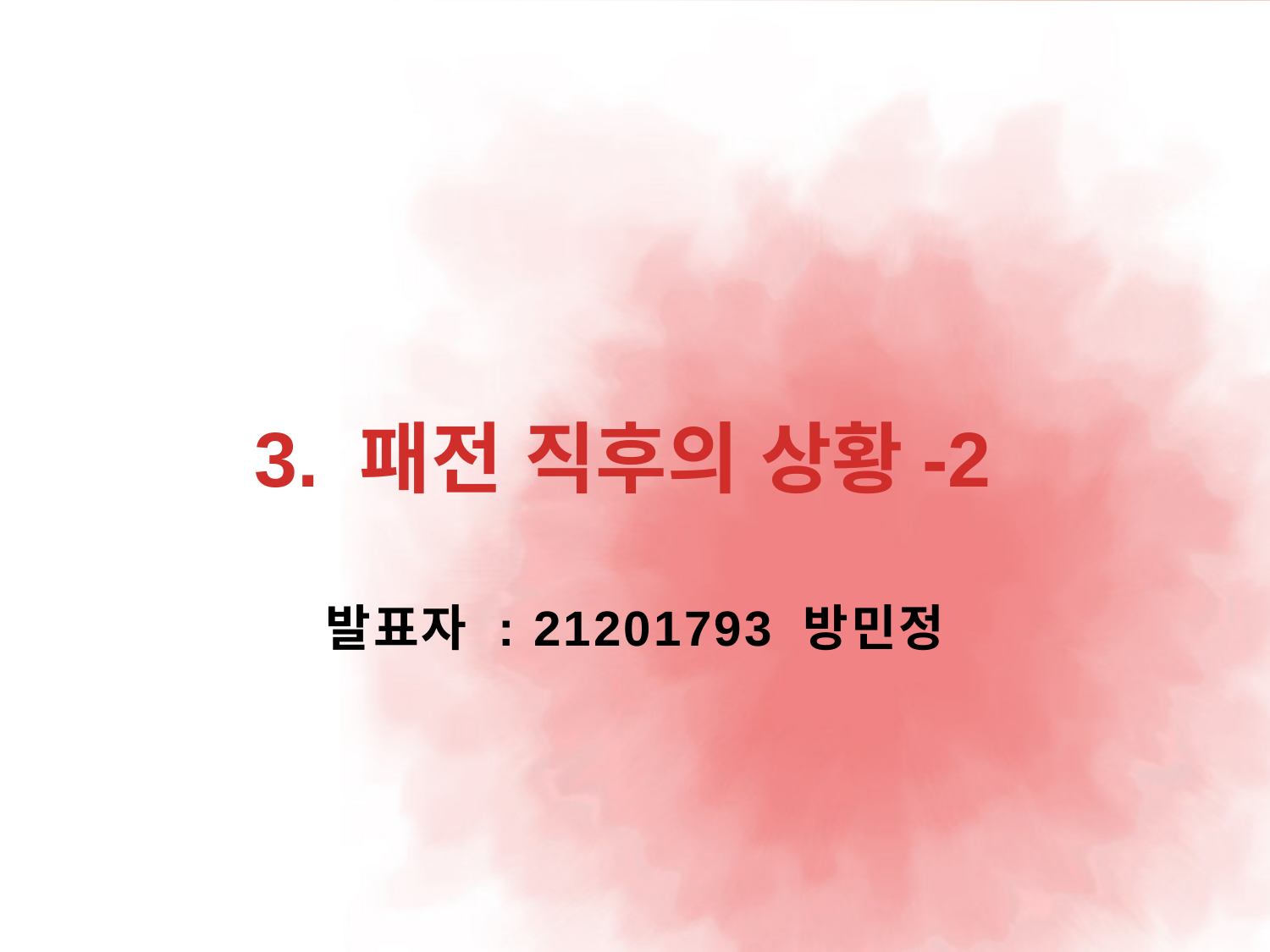

# 3. 패전 직후의 상황-2
발표자 : 21201793 방민정